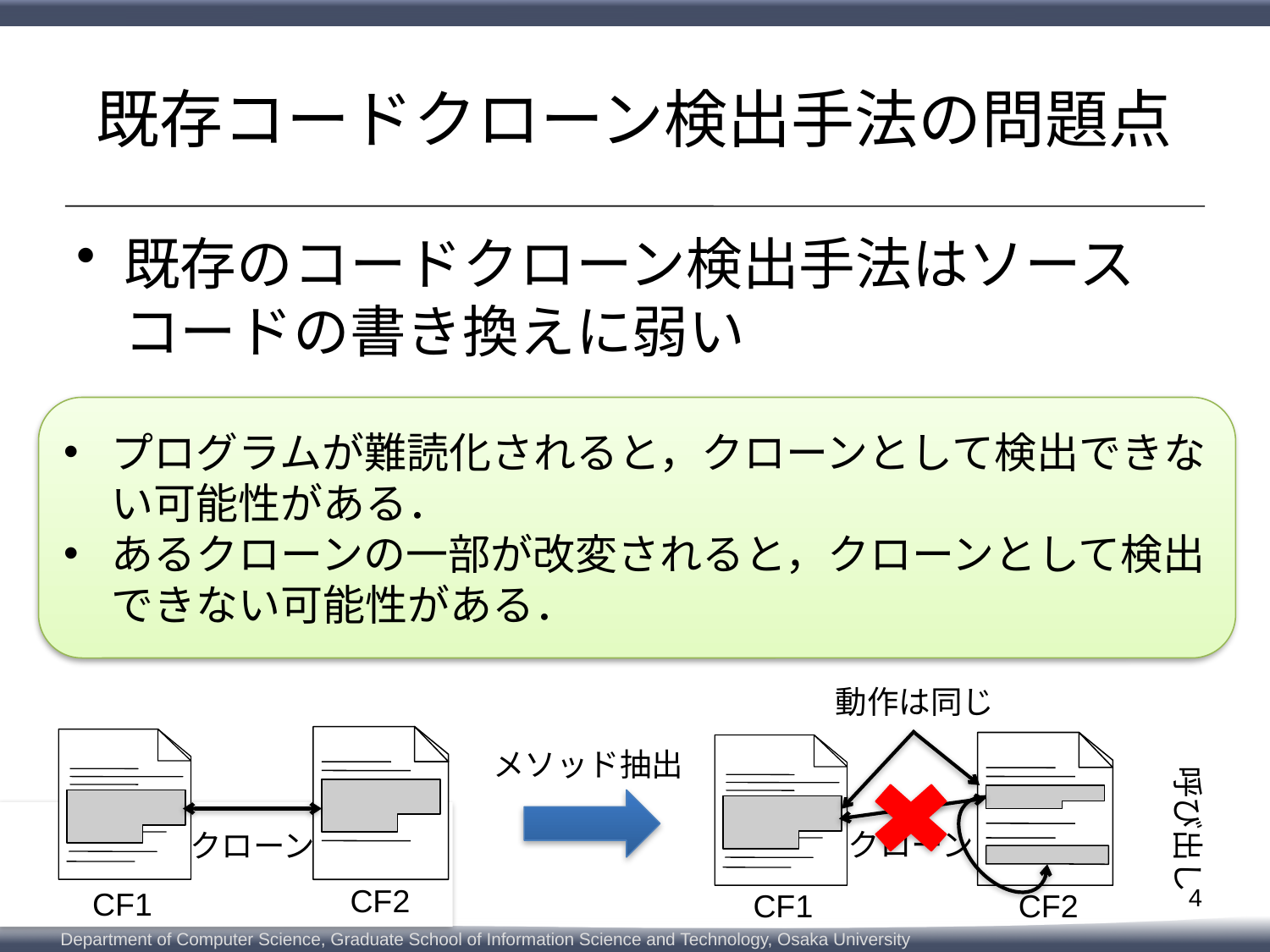

# 既存コードクローン検出手法の問題点
既存のコードクローン検出手法はソースコードの書き換えに弱い
プログラムが難読化されると，クローンとして検出できない可能性がある．
あるクローンの一部が改変されると，クローンとして検出できない可能性がある．
動作は同じ

呼び出し

クローン

CF1
CF2

クローン
CF2
CF1
メソッド抽出

4